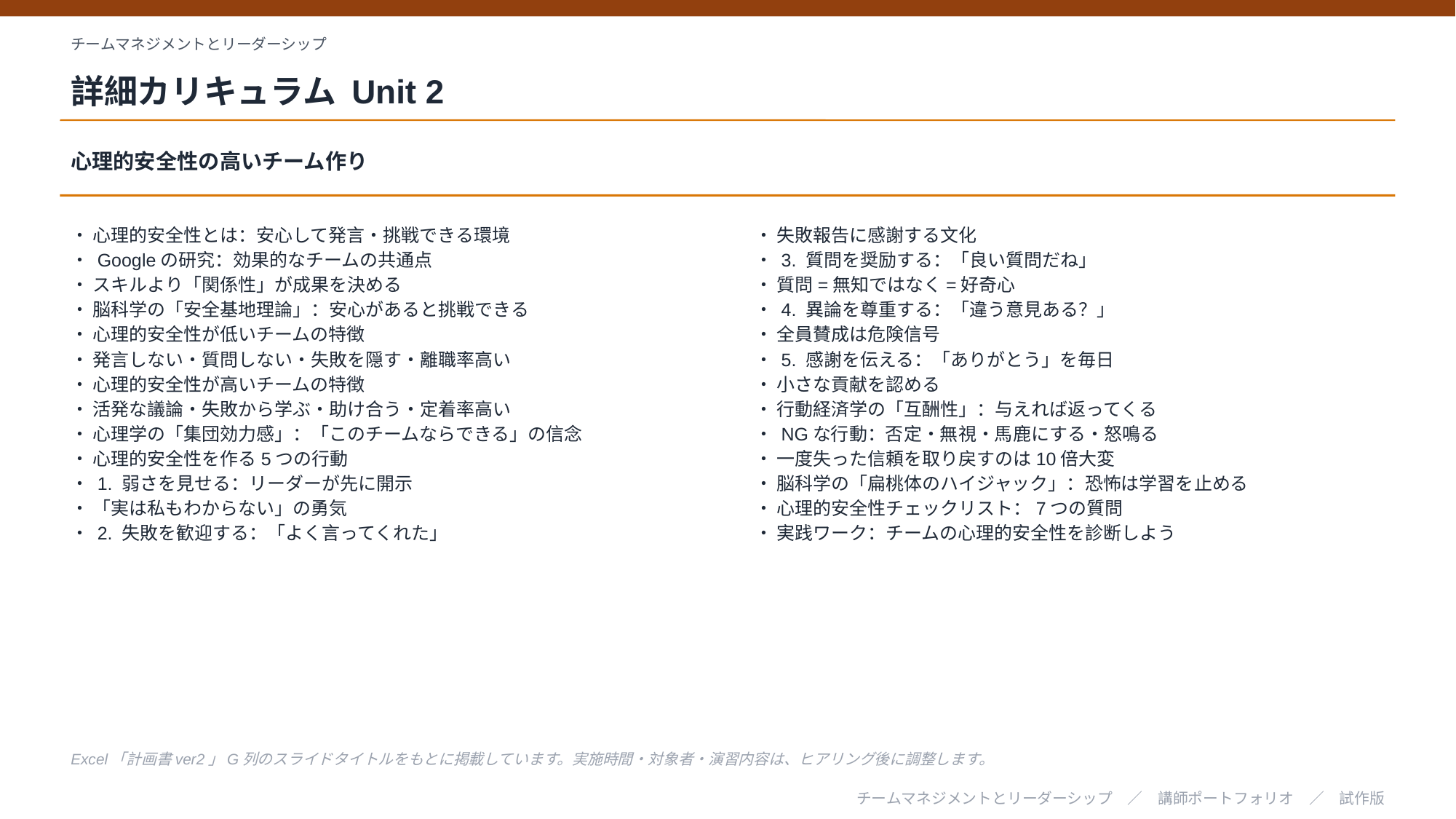

チームマネジメントとリーダーシップ
詳細カリキュラム Unit 2

心理的安全性の高いチーム作り

・ 心理的安全性とは：安心して発言・挑戦できる環境
・ Googleの研究：効果的なチームの共通点
・ スキルより「関係性」が成果を決める
・ 脳科学の「安全基地理論」：安心があると挑戦できる
・ 心理的安全性が低いチームの特徴
・ 発言しない・質問しない・失敗を隠す・離職率高い
・ 心理的安全性が高いチームの特徴
・ 活発な議論・失敗から学ぶ・助け合う・定着率高い
・ 心理学の「集団効力感」：「このチームならできる」の信念
・ 心理的安全性を作る5つの行動
・ 1. 弱さを見せる：リーダーが先に開示
・ 「実は私もわからない」の勇気
・ 2. 失敗を歓迎する：「よく言ってくれた」
・ 失敗報告に感謝する文化
・ 3. 質問を奨励する：「良い質問だね」
・ 質問=無知ではなく=好奇心
・ 4. 異論を尊重する：「違う意見ある？」
・ 全員賛成は危険信号
・ 5. 感謝を伝える：「ありがとう」を毎日
・ 小さな貢献を認める
・ 行動経済学の「互酬性」：与えれば返ってくる
・ NGな行動：否定・無視・馬鹿にする・怒鳴る
・ 一度失った信頼を取り戻すのは10倍大変
・ 脳科学の「扁桃体のハイジャック」：恐怖は学習を止める
・ 心理的安全性チェックリスト：7つの質問
・ 実践ワーク：チームの心理的安全性を診断しよう
Excel「計画書ver2」G列のスライドタイトルをもとに掲載しています。実施時間・対象者・演習内容は、ヒアリング後に調整します。
チームマネジメントとリーダーシップ　／　講師ポートフォリオ　／　試作版